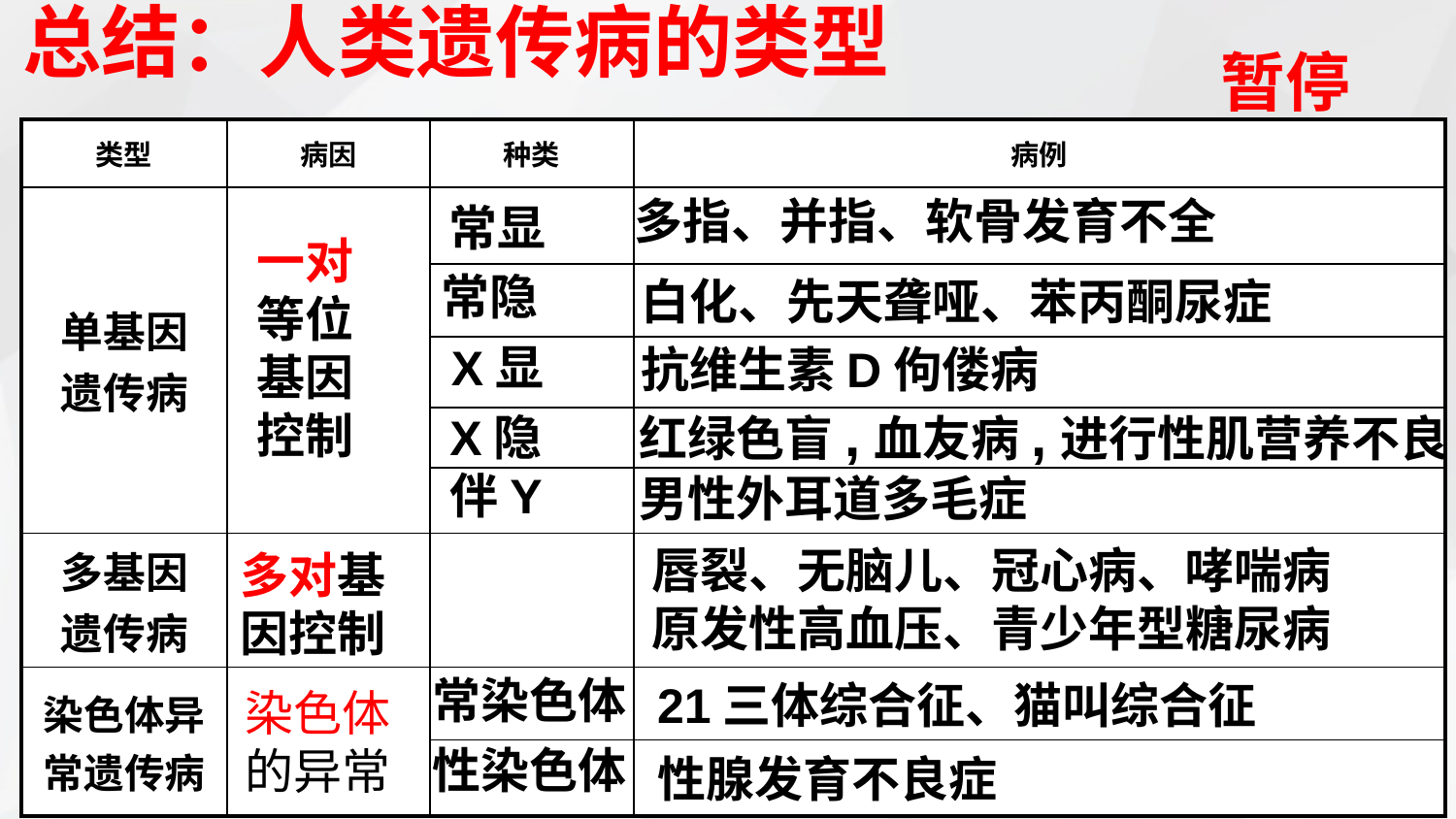

总结：人类遗传病的类型
暂停
| 类型 | 病因 | 种类 | 病例 |
| --- | --- | --- | --- |
| 单基因 遗传病 |  |  |  |
|  |  |  |  |
|  |  |  |  |
|  |  |  |  |
|  |  |  |  |
| 多基因 遗传病 |  |  |  |
| 染色体异常遗传病 |  |  |  |
|  |  |  |  |
多指、并指、软骨发育不全
常显
常隐
X显
X隐
伴Y
一对等位基因控制
白化、先天聋哑、苯丙酮尿症
抗维生素D佝偻病
红绿色盲,血友病,进行性肌营养不良
男性外耳道多毛症

唇裂、无脑儿、冠心病、哮喘病
原发性高血压、青少年型糖尿病
多对基因控制
常染色体
性染色体
21三体综合征、猫叫综合征
染色体的异常
性腺发育不良症